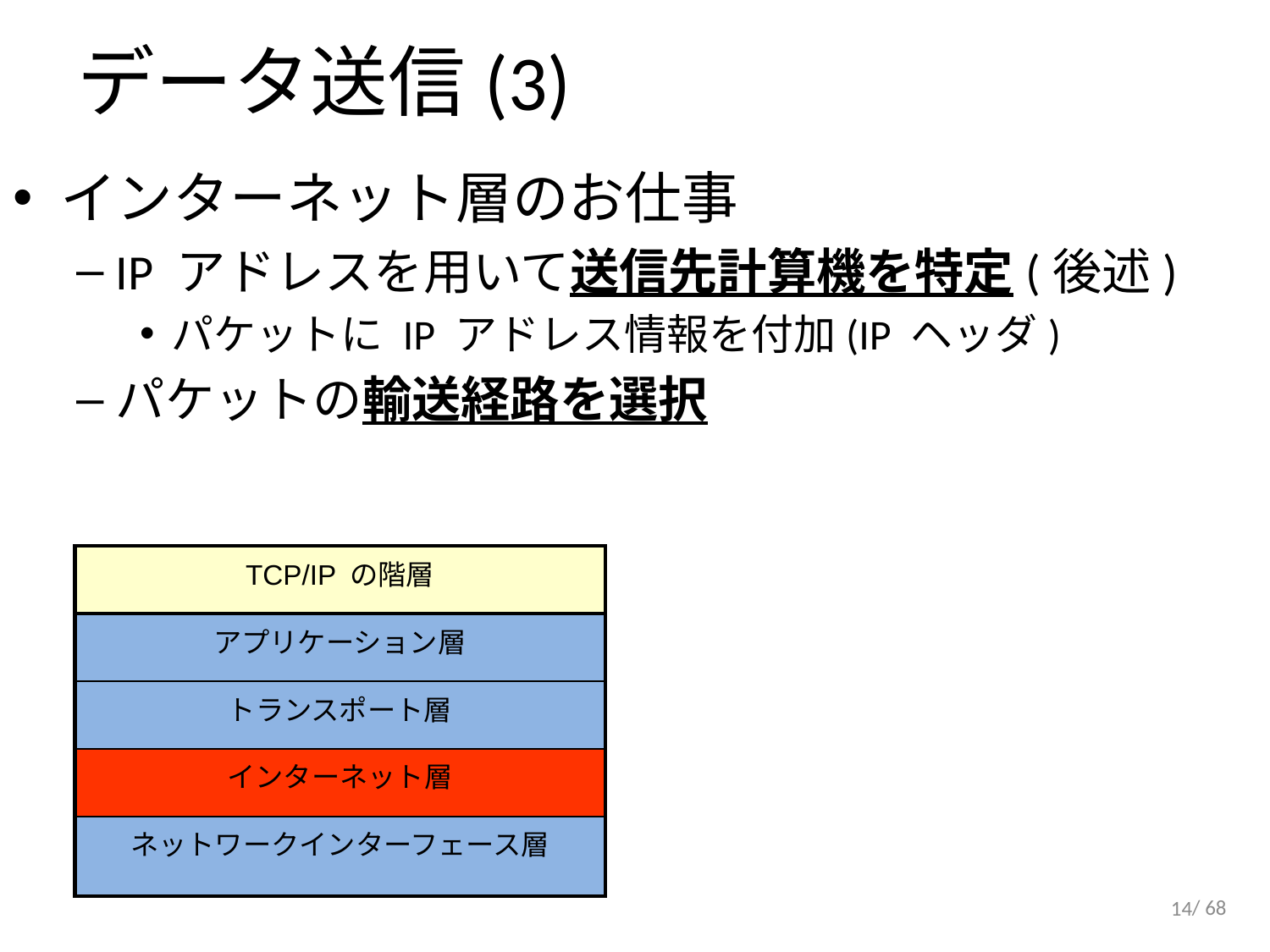

# データ送信(3)
インターネット層のお仕事
IP アドレスを用いて送信先計算機を特定(後述)
パケットに IP アドレス情報を付加(IP ヘッダ)
パケットの輸送経路を選択
| TCP/IP の階層 |
| --- |
| アプリケーション層 |
| トランスポート層 |
| インターネット層 |
| ネットワークインターフェース層 |
14